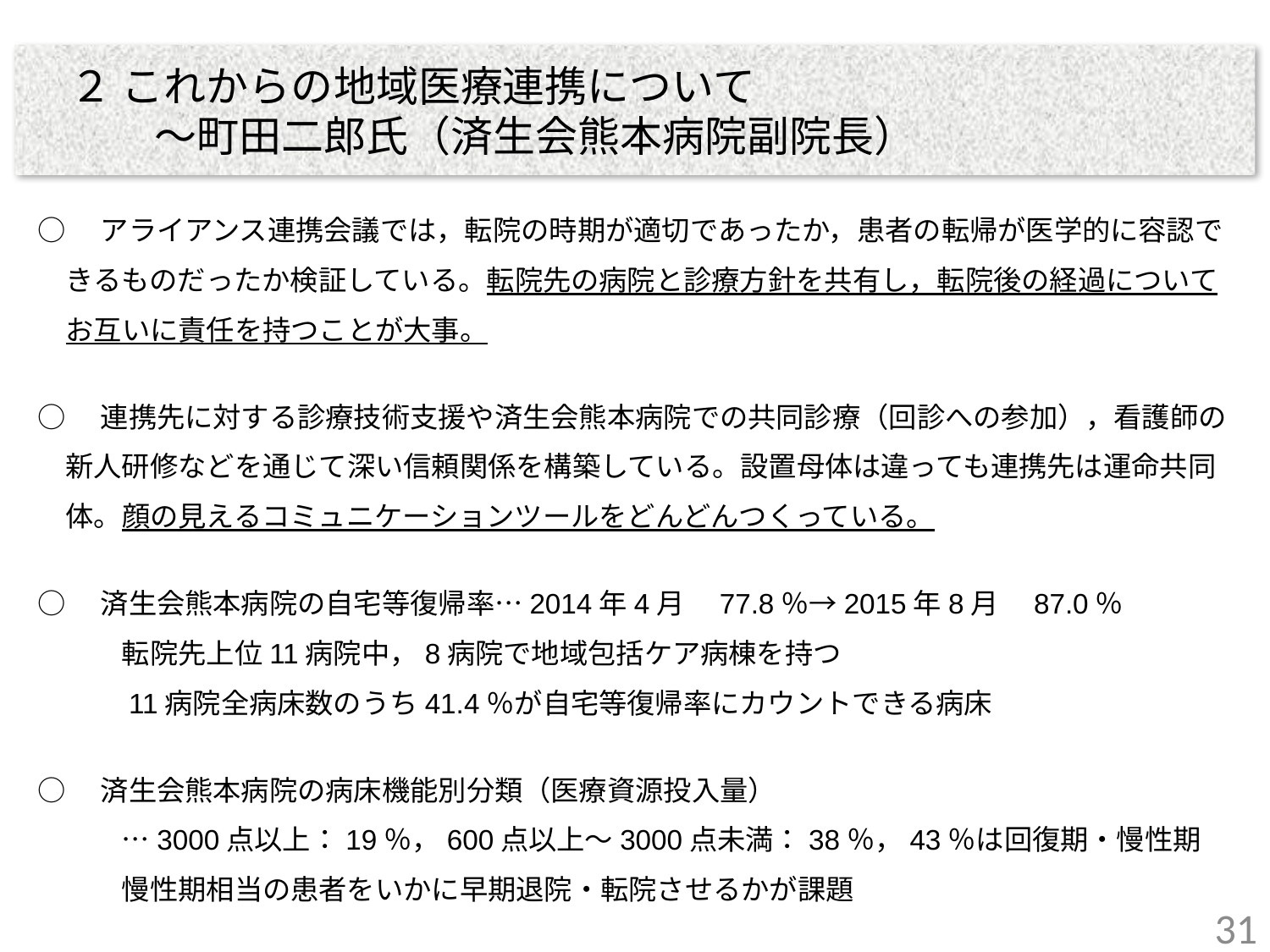

# ２ これからの地域医療連携について 　　　～町田二郎氏（済生会熊本病院副院長）
○　アライアンス連携会議では，転院の時期が適切であったか，患者の転帰が医学的に容認で
　きるものだったか検証している。転院先の病院と診療方針を共有し，転院後の経過について
　お互いに責任を持つことが大事。

○　連携先に対する診療技術支援や済生会熊本病院での共同診療（回診への参加），看護師の
　新人研修などを通じて深い信頼関係を構築している。設置母体は違っても連携先は運命共同
　体。顔の見えるコミュニケーションツールをどんどんつくっている。

○　済生会熊本病院の自宅等復帰率…2014年4月　77.8％→2015年8月　87.0％
　　　転院先上位11病院中，8病院で地域包括ケア病棟を持つ
　　　11病院全病床数のうち41.4％が自宅等復帰率にカウントできる病床

○　済生会熊本病院の病床機能別分類（医療資源投入量）
　　　…3000点以上：19％，600点以上～3000点未満：38％，43％は回復期・慢性期
　　　慢性期相当の患者をいかに早期退院・転院させるかが課題
31